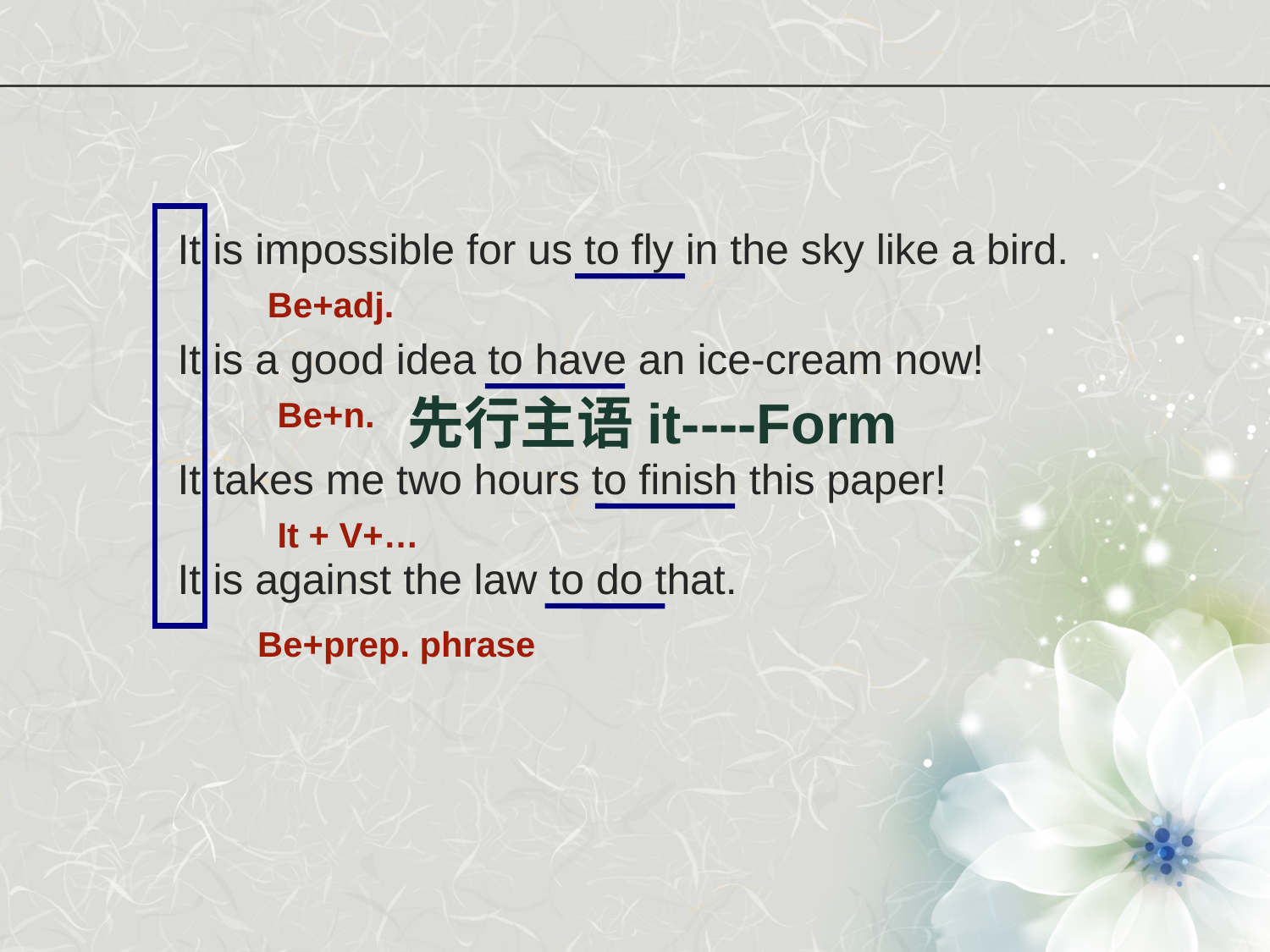

It is impossible for us to fly in the sky like a bird.

Be+adj.

It is a good idea to have an ice-cream now!
Be+n.
先行主语it----Form

It takes me two hours to finish this paper!
It + V+…

It is against the law to do that.

Be+prep. phrase